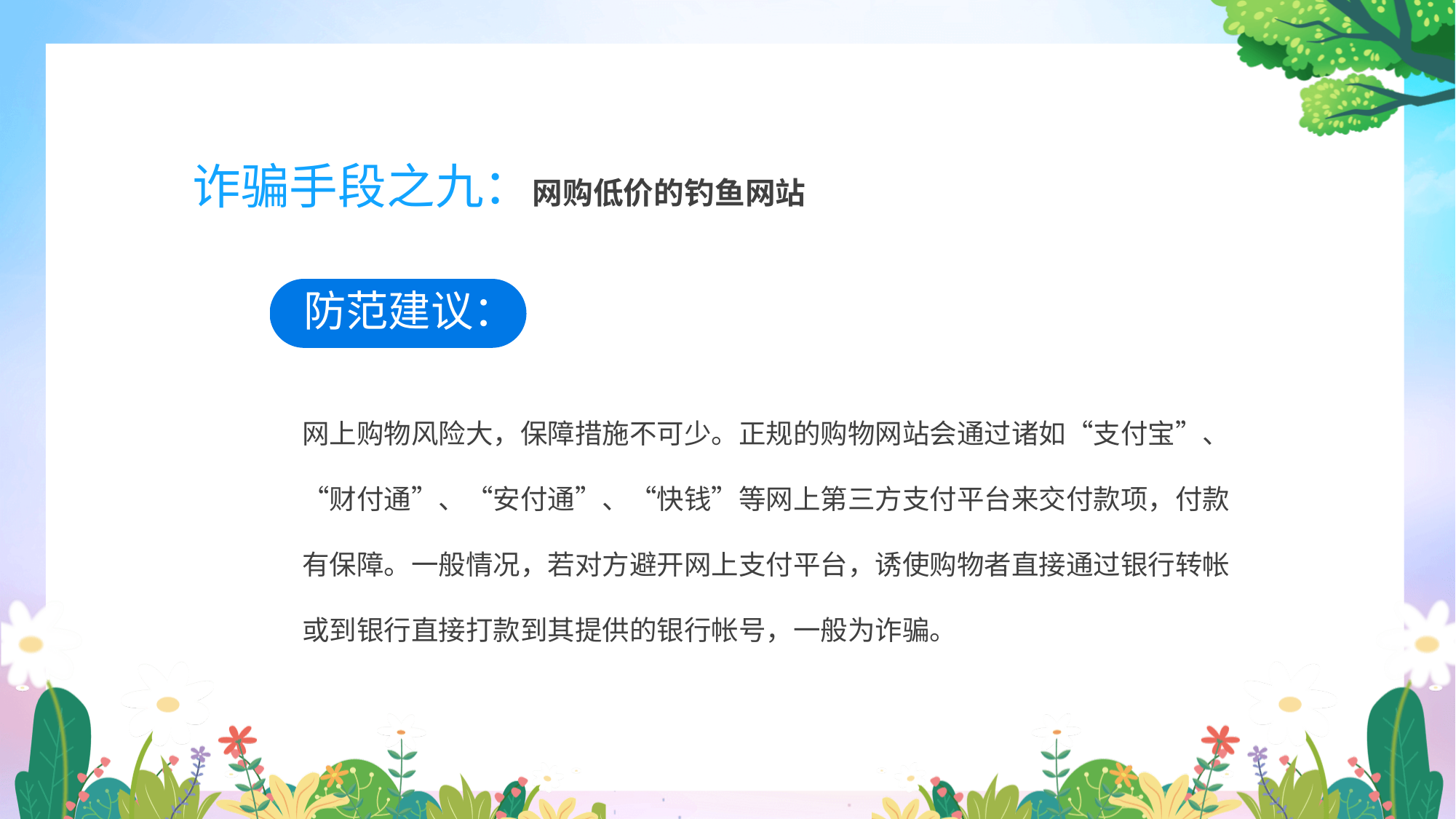

诈骗手段之九：网购低价的钓鱼网站

防范建议：
网上购物风险大，保障措施不可少。正规的购物网站会通过诸如“支付宝”、“财付通”、“安付通”、“快钱”等网上第三方支付平台来交付款项，付款有保障。一般情况，若对方避开网上支付平台，诱使购物者直接通过银行转帐或到银行直接打款到其提供的银行帐号，一般为诈骗。